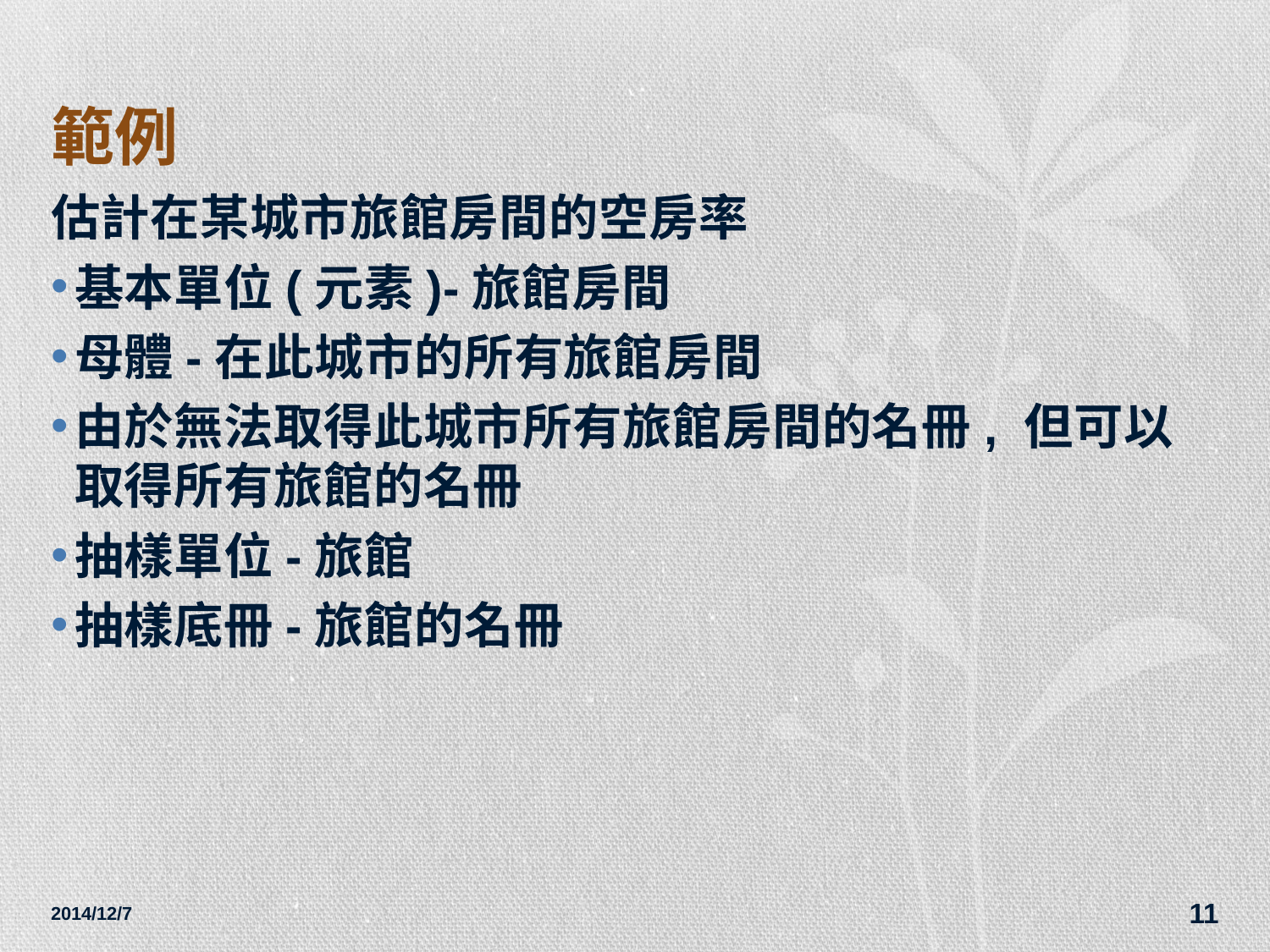

# 範例
估計在某城市旅館房間的空房率
基本單位(元素)-旅館房間
母體-在此城市的所有旅館房間
由於無法取得此城市所有旅館房間的名冊, 但可以取得所有旅館的名冊
抽樣單位-旅館
抽樣底冊-旅館的名冊
2014/12/7
11